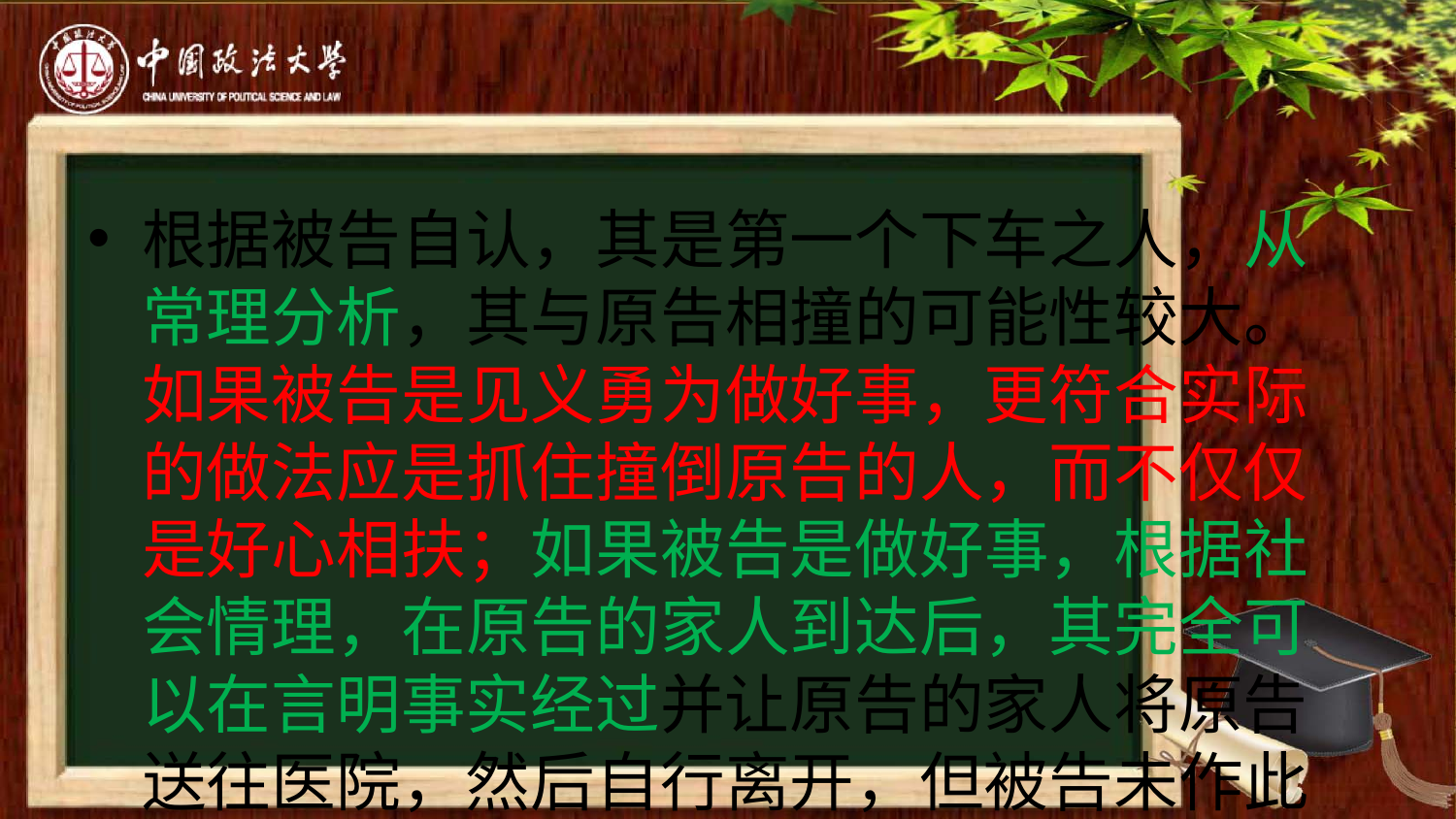

#
根据被告自认，其是第一个下车之人，从常理分析，其与原告相撞的可能性较大。如果被告是见义勇为做好事，更符合实际的做法应是抓住撞倒原告的人，而不仅仅是好心相扶；如果被告是做好事，根据社会情理，在原告的家人到达后，其完全可以在言明事实经过并让原告的家人将原告送往医院，然后自行离开，但被告未作此等选择，其行为显然与情理相悖。